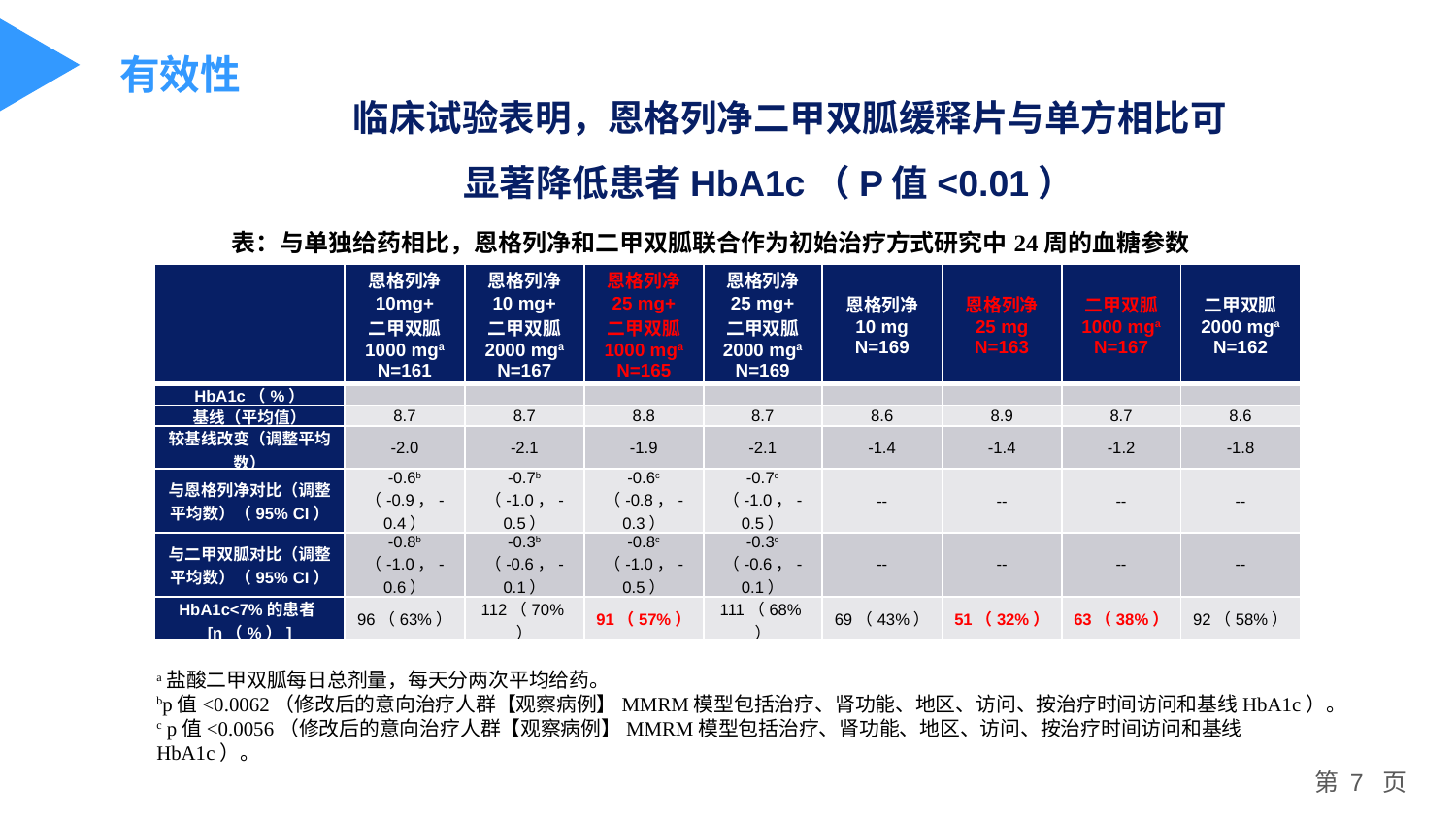

有效性

临床试验表明，恩格列净二甲双胍缓释片与单方相比可显著降低患者HbA1c（P值<0.01）
表：与单独给药相比，恩格列净和二甲双胍联合作为初始治疗方式研究中24周的血糖参数
|  | 恩格列净 10mg+ 二甲双胍 1000 mga N=161 | 恩格列净 10 mg+ 二甲双胍 2000 mga N=167 | 恩格列净 25 mg+ 二甲双胍 1000 mga N=165 | 恩格列净 25 mg+ 二甲双胍 2000 mga N=169 | 恩格列净 10 mg N=169 | 恩格列净 25 mg N=163 | 二甲双胍 1000 mga N=167 | 二甲双胍 2000 mga N=162 |
| --- | --- | --- | --- | --- | --- | --- | --- | --- |
| HbA1c（%） |  |  |  |  |  |  |  |  |
| 基线（平均值） | 8.7 | 8.7 | 8.8 | 8.7 | 8.6 | 8.9 | 8.7 | 8.6 |
| 较基线改变（调整平均数） | -2.0 | -2.1 | -1.9 | -2.1 | -1.4 | -1.4 | -1.2 | -1.8 |
| 与恩格列净对比（调整平均数）（95% CI） | -0.6b （-0.9，-0.4） | -0.7b （-1.0，-0.5） | -0.6c （-0.8，-0.3） | -0.7c （-1.0，-0.5） | -- | -- | -- | -- |
| 与二甲双胍对比（调整平均数）（95% CI） | -0.8b （-1.0，-0.6） | -0.3b （-0.6，-0.1） | -0.8c （-1.0，-0.5） | -0.3c （-0.6，-0.1） | -- | -- | -- | -- |
| HbA1c<7%的患者[n（%）] | 96（63%） | 112（70%） | 91（57%） | 111（68%） | 69（43%） | 51（32%） | 63（38%） | 92（58%） |
a盐酸二甲双胍每日总剂量，每天分两次平均给药。
bp值<0.0062（修改后的意向治疗人群【观察病例】MMRM模型包括治疗、肾功能、地区、访问、按治疗时间访问和基线HbA1c）。
c p值<0.0056（修改后的意向治疗人群【观察病例】MMRM模型包括治疗、肾功能、地区、访问、按治疗时间访问和基线HbA1c）。